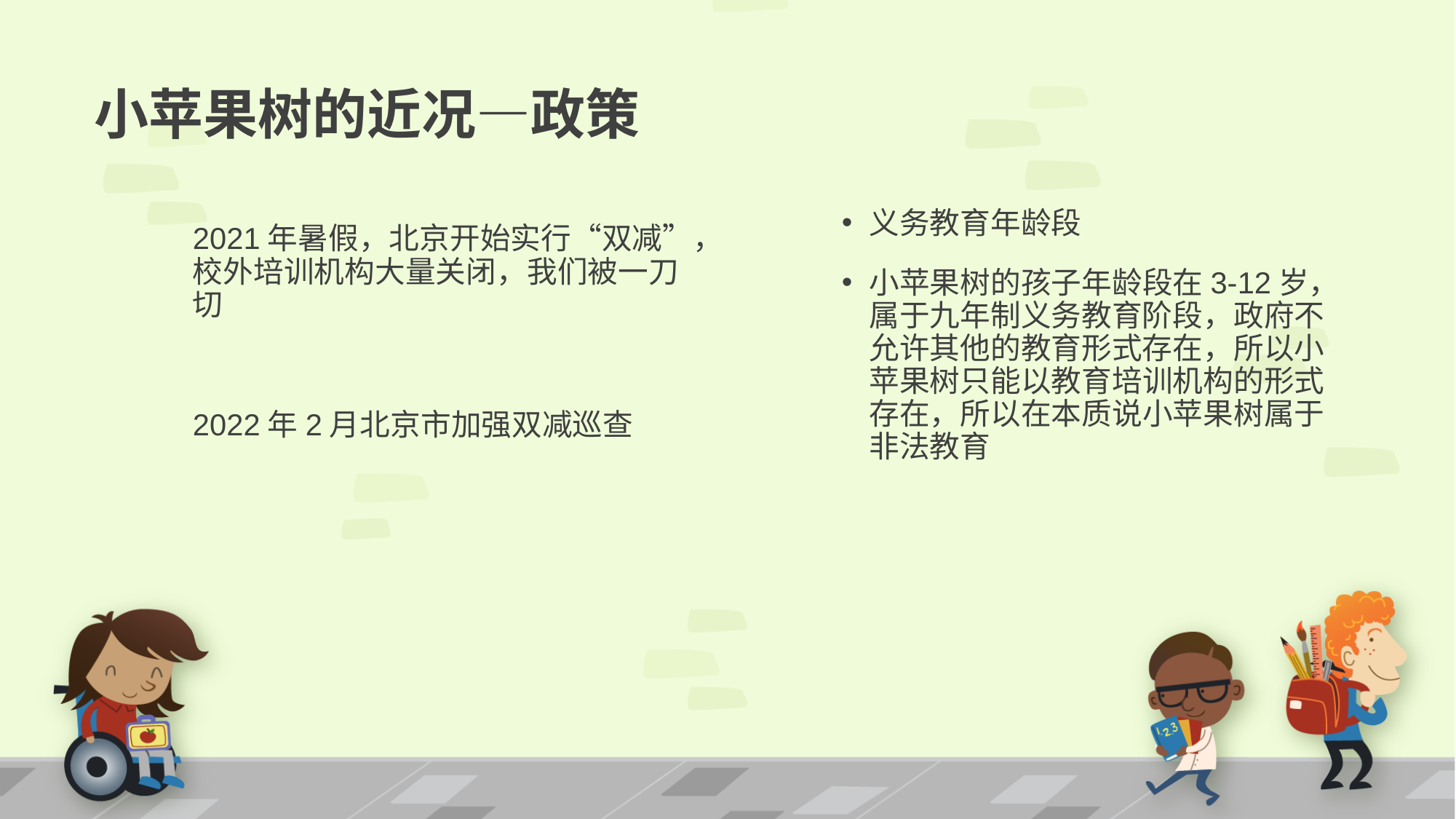

# 小苹果树的近况—政策
义务教育年龄段
小苹果树的孩子年龄段在3-12岁，属于九年制义务教育阶段，政府不允许其他的教育形式存在，所以小苹果树只能以教育培训机构的形式存在，所以在本质说小苹果树属于非法教育
2021年暑假，北京开始实行“双减”，校外培训机构大量关闭，我们被一刀切

2022年2月北京市加强双减巡查